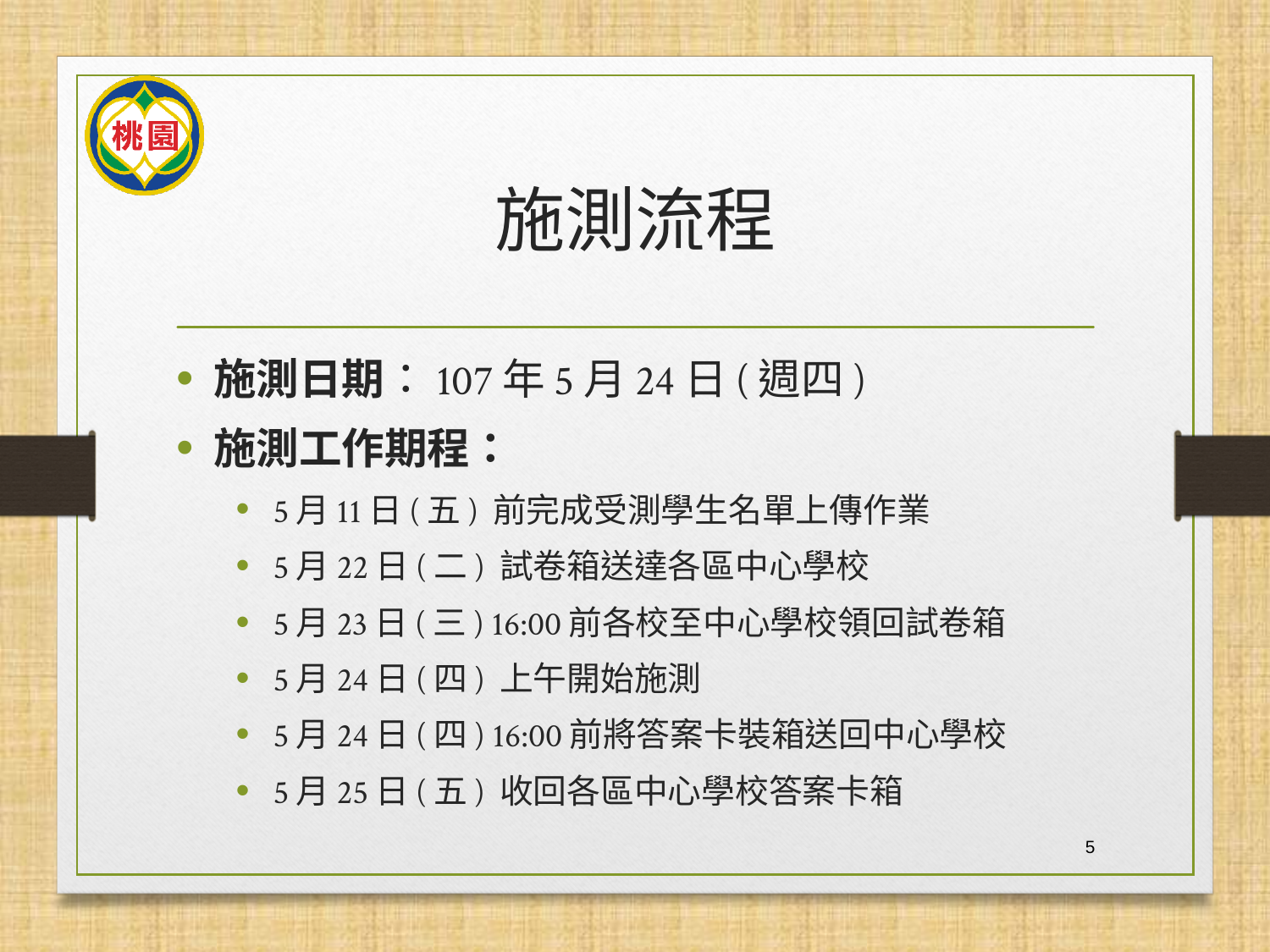

# 施測流程
施測日期：107年5月24日(週四)
施測工作期程：
5月11日(五) 前完成受測學生名單上傳作業
5月22日(二) 試卷箱送達各區中心學校
5月23日(三) 16:00前各校至中心學校領回試卷箱
5月24日(四) 上午開始施測
5月24日(四) 16:00前將答案卡裝箱送回中心學校
5月25日(五) 收回各區中心學校答案卡箱

5